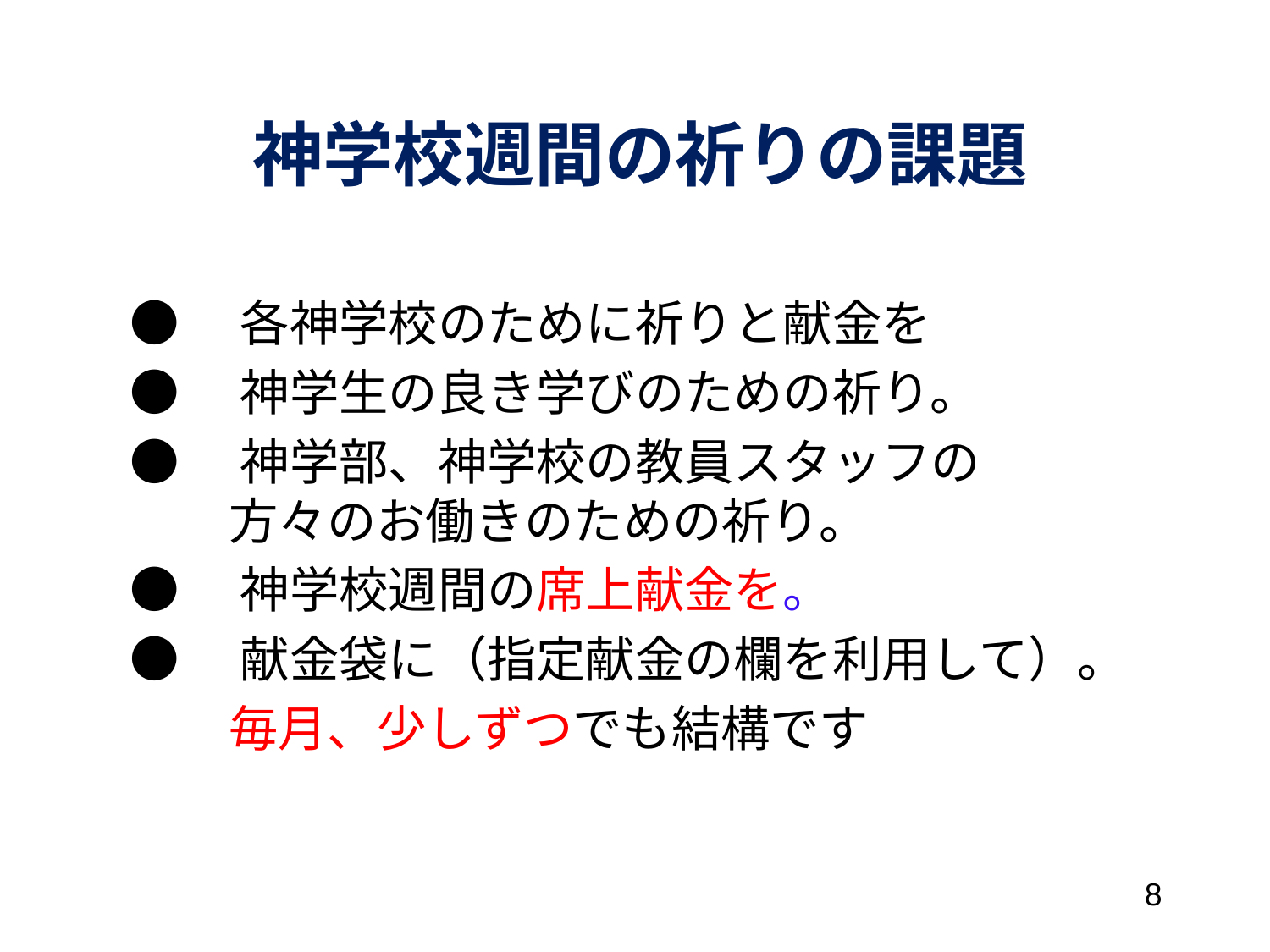

神学校週間の祈りの課題

●　各神学校のために祈りと献金を
●　神学生の良き学びのための祈り。
●　神学部、神学校の教員スタッフの
　　方々のお働きのための祈り。
●　神学校週間の席上献金を。
●　献金袋に（指定献金の欄を利用して）。
　　毎月、少しずつでも結構です
8